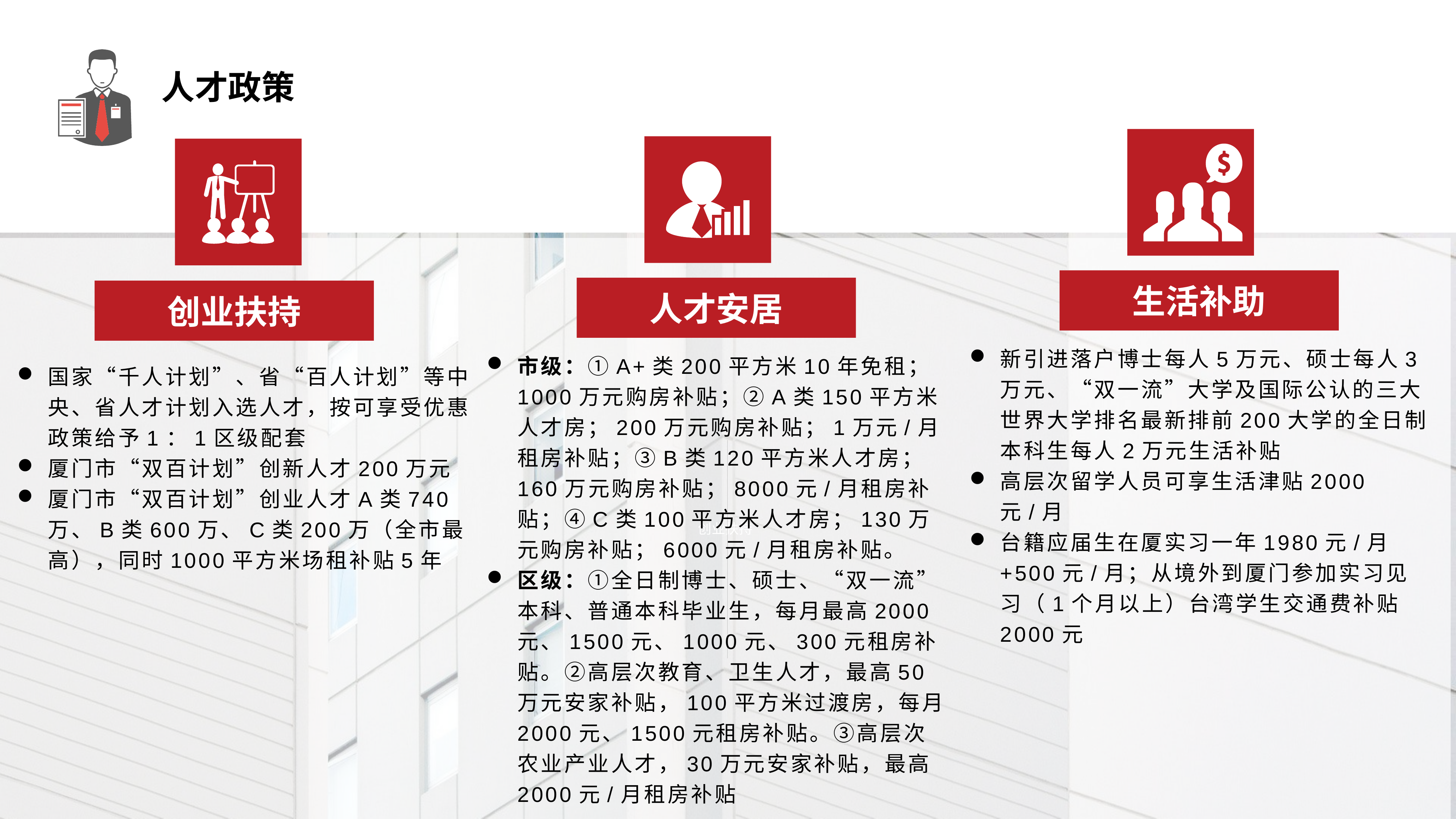

人才政策

创业扶持
生活补助
人才安居
创业扶持
新引进落户博士每人5万元、硕士每人3万元、“双一流”大学及国际公认的三大世界大学排名最新排前200大学的全日制本科生每人2万元生活补贴
高层次留学人员可享生活津贴2000元/月
台籍应届生在厦实习一年1980元/月+500元/月；从境外到厦门参加实习见习（1个月以上）台湾学生交通费补贴2000元
市级：①A+类200平方米10年免租；1000万元购房补贴；②A类150平方米人才房；200万元购房补贴；1万元/月租房补贴；③B类120平方米人才房；160万元购房补贴；8000元/月租房补贴；④C类100平方米人才房；130万元购房补贴；6000元/月租房补贴。
区级：①全日制博士、硕士、“双一流”本科、普通本科毕业生，每月最高2000元、1500元、1000元、300元租房补贴。②高层次教育、卫生人才，最高50万元安家补贴，100平方米过渡房，每月2000元、1500元租房补贴。③高层次农业产业人才，30万元安家补贴，最高2000元/月租房补贴

国家“千人计划”、省“百人计划”等中央、省人才计划入选人才，按可享受优惠政策给予1：1区级配套
厦门市“双百计划”创新人才200万元
厦门市“双百计划”创业人才A类740万、B类600万、C类200万（全市最高），同时1000平方米场租补贴5年